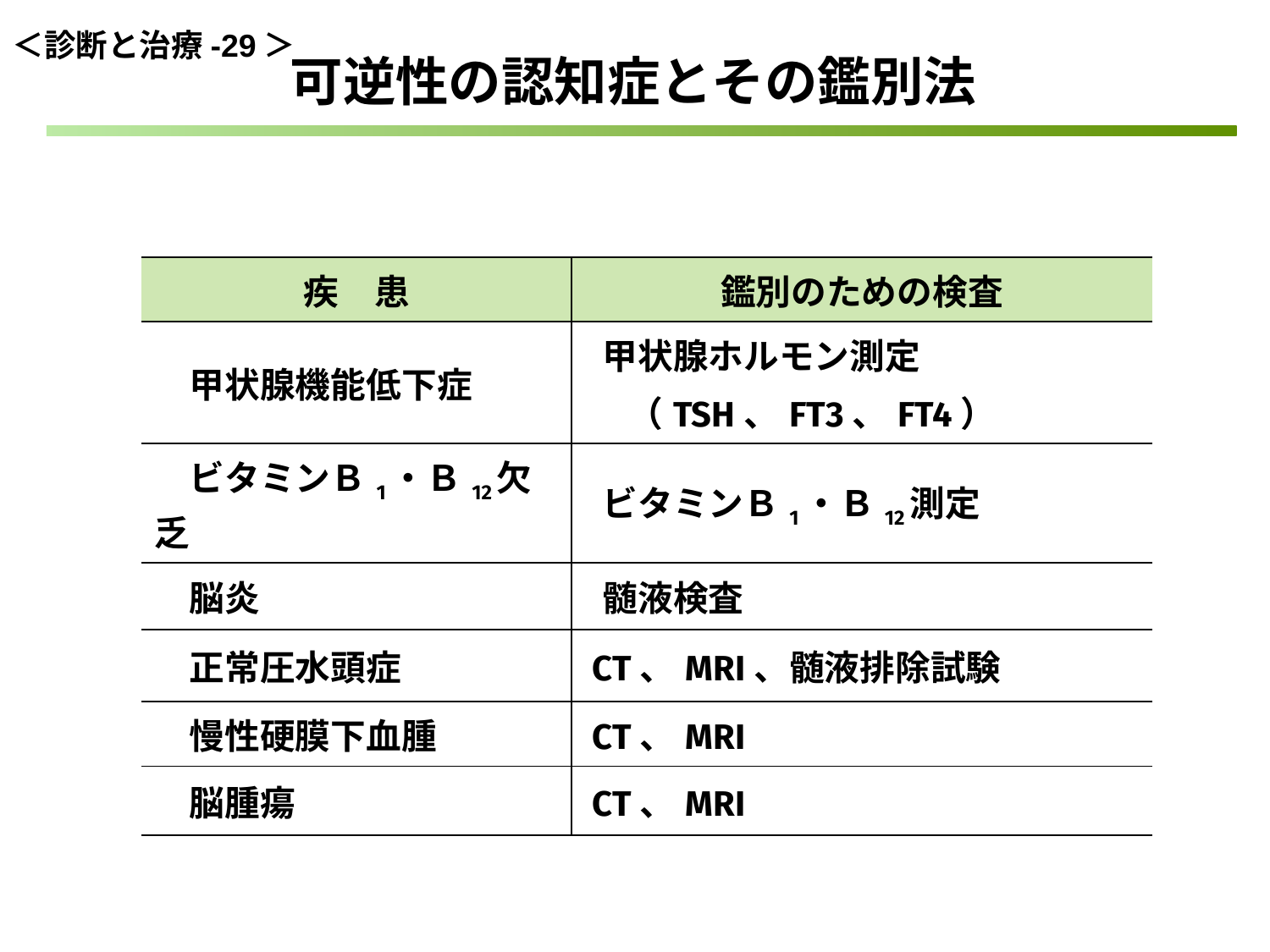

＜診断と治療-29＞
可逆性の認知症とその鑑別法

| 疾　患 | 鑑別のための検査 |
| --- | --- |
| 甲状腺機能低下症 | 甲状腺ホルモン測定 　 （TSH、FT3、FT4） |
| ビタミンＢ1・Ｂ12欠乏 | ビタミンＢ1・Ｂ12測定 |
| 脳炎 | 髄液検査 |
| 正常圧水頭症 | CT、MRI、髄液排除試験 |
| 慢性硬膜下血腫 | CT、MRI |
| 脳腫瘍 | CT、MRI |